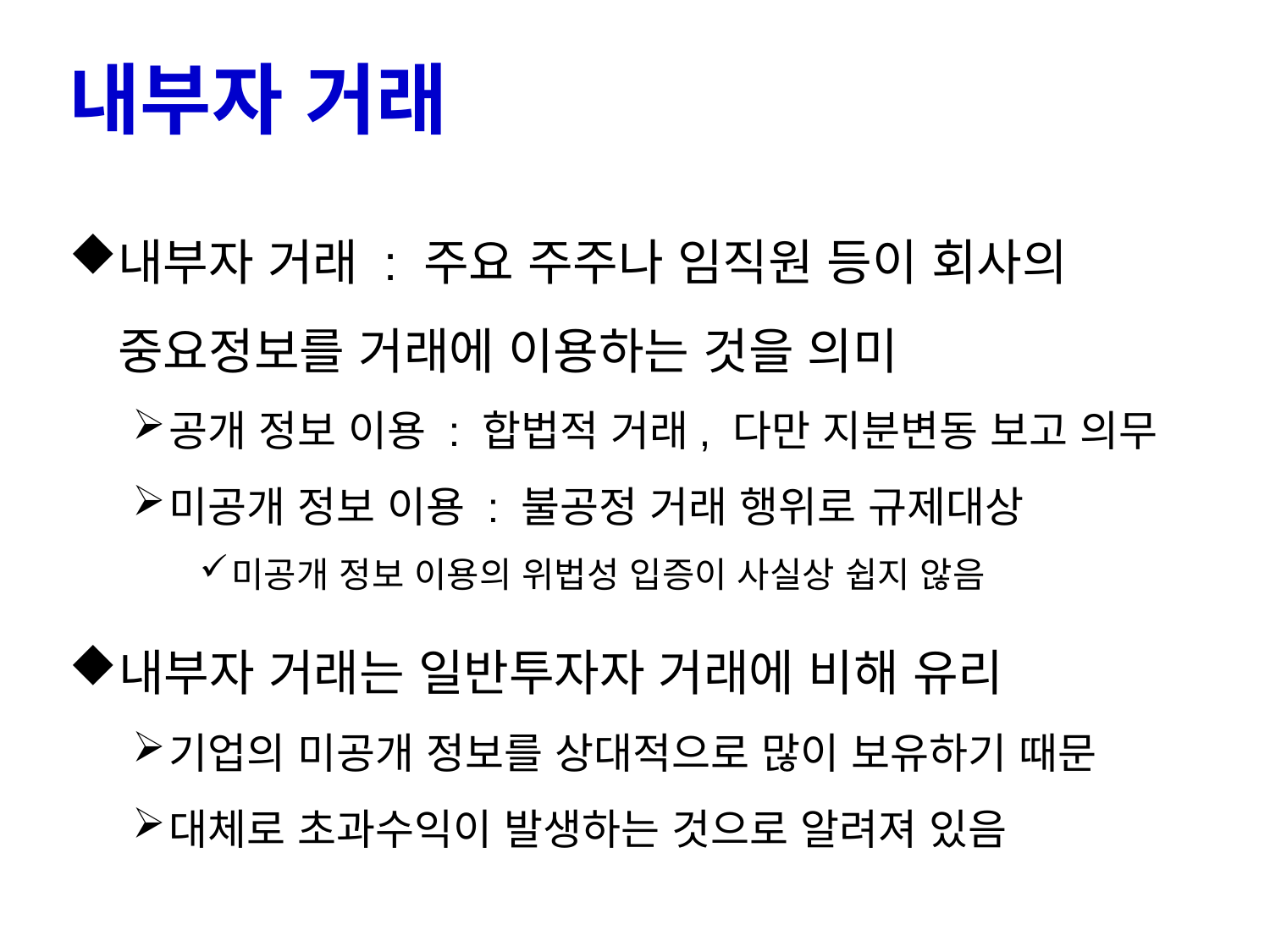

# 내부자 거래
내부자 거래 : 주요 주주나 임직원 등이 회사의 중요정보를 거래에 이용하는 것을 의미
공개 정보 이용 : 합법적 거래, 다만 지분변동 보고 의무
미공개 정보 이용 : 불공정 거래 행위로 규제대상
미공개 정보 이용의 위법성 입증이 사실상 쉽지 않음
내부자 거래는 일반투자자 거래에 비해 유리
기업의 미공개 정보를 상대적으로 많이 보유하기 때문
대체로 초과수익이 발생하는 것으로 알려져 있음
2